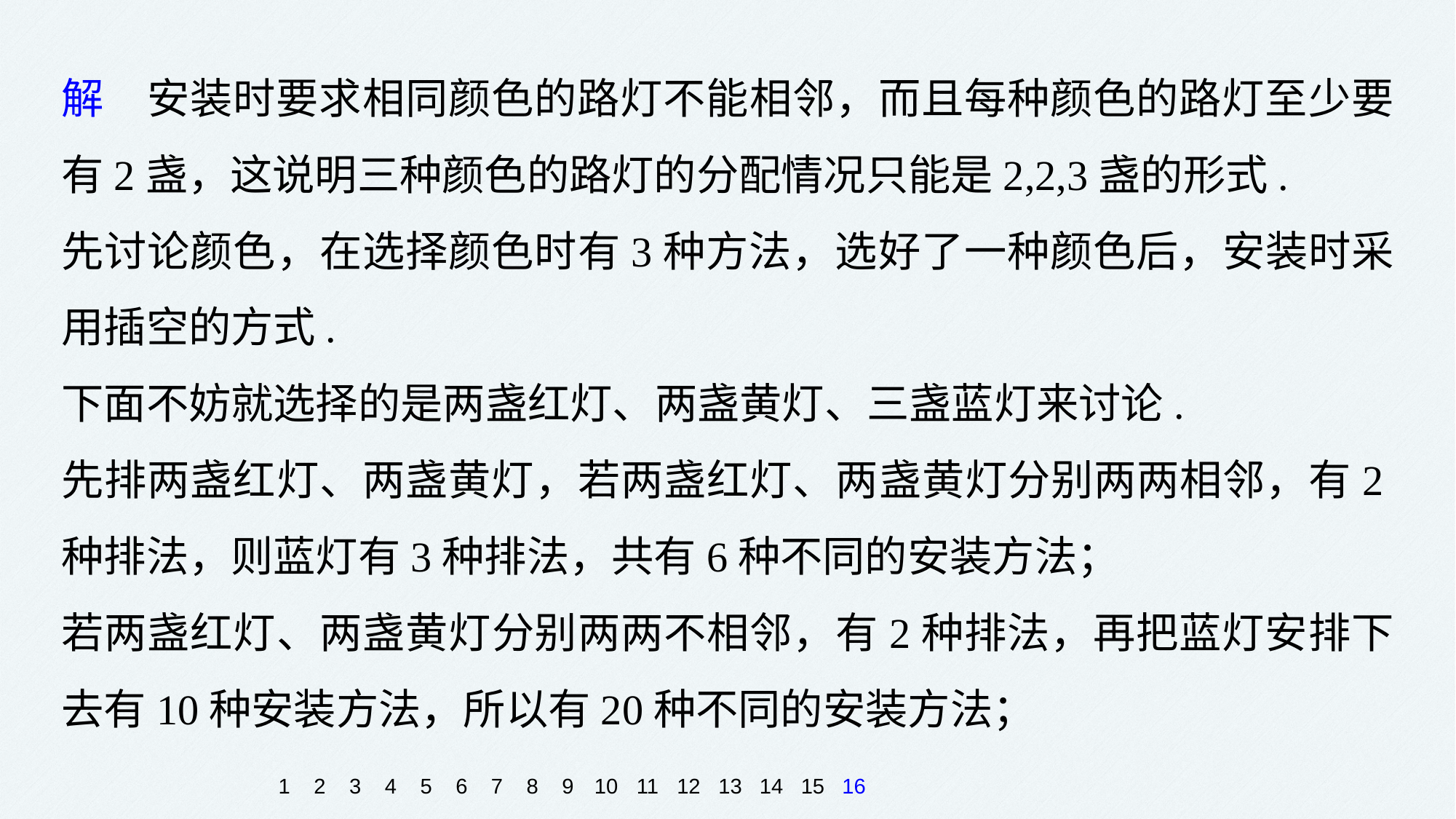

解　安装时要求相同颜色的路灯不能相邻，而且每种颜色的路灯至少要有2盏，这说明三种颜色的路灯的分配情况只能是2,2,3盏的形式.
先讨论颜色，在选择颜色时有3种方法，选好了一种颜色后，安装时采用插空的方式.
下面不妨就选择的是两盏红灯、两盏黄灯、三盏蓝灯来讨论.
先排两盏红灯、两盏黄灯，若两盏红灯、两盏黄灯分别两两相邻，有2种排法，则蓝灯有3种排法，共有6种不同的安装方法；
若两盏红灯、两盏黄灯分别两两不相邻，有2种排法，再把蓝灯安排下去有10种安装方法，所以有20种不同的安装方法；
1
2
3
4
5
6
7
8
9
10
11
12
13
14
15
16